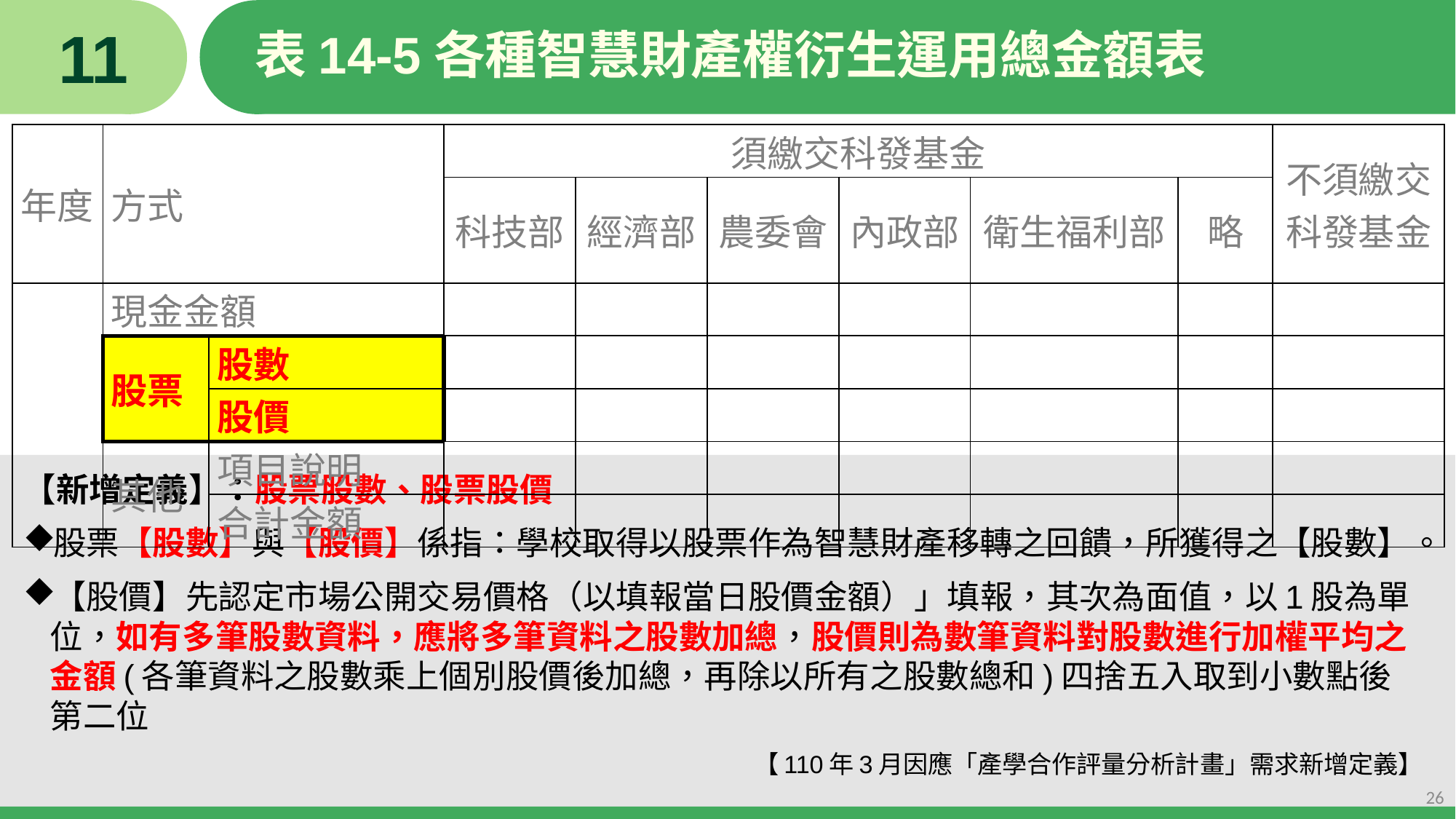

11
# 表14-5各種智慧財產權衍生運用總金額表
| 年度 | 方式 |  | 須繳交科發基金 |  |  |  |  |  | 不須繳交科發基金 |
| --- | --- | --- | --- | --- | --- | --- | --- | --- | --- |
|  |  |  | 科技部 | 經濟部 | 農委會 | 內政部 | 衛生福利部 | 略 |  |
|  | 現金金額 |  |  |  |  |  |  |  |  |
|  | 股票 | 股數 |  |  |  |  |  |  |  |
|  |  | 股價 |  |  |  |  |  |  |  |
|  | 其他 | 項目說明 |  |  |  |  |  |  |  |
|  |  | 合計金額 |  |  |  |  |  |  |  |
【新增定義】：股票股數、股票股價
股票【股數】與【股價】係指：學校取得以股票作為智慧財產移轉之回饋，所獲得之【股數】。
【股價】先認定市場公開交易價格（以填報當日股價金額）」填報，其次為面值，以1股為單位，如有多筆股數資料，應將多筆資料之股數加總，股價則為數筆資料對股數進行加權平均之金額(各筆資料之股數乘上個別股價後加總，再除以所有之股數總和)四捨五入取到小數點後第二位
【110年3月因應「產學合作評量分析計畫」需求新增定義】
26